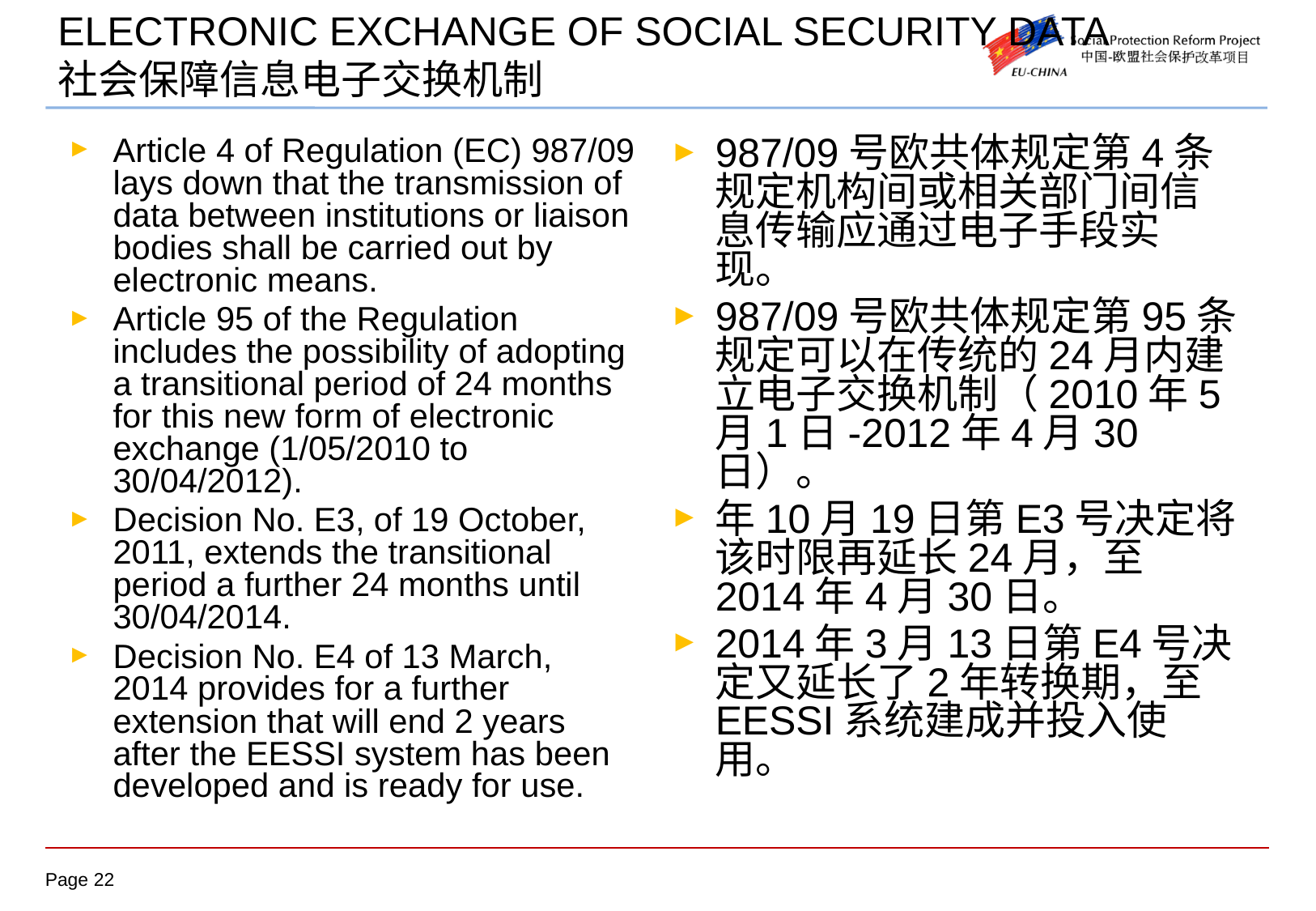

# ELECTRONIC EXCHANGE OF SOCIAL SECURITY DATA 社会保障信息电子交换机制
987/09号欧共体规定第4条规定机构间或相关部门间信息传输应通过电子手段实现。
987/09号欧共体规定第95条规定可以在传统的24月内建立电子交换机制（2010年5月1日-2012年4月30日）。
年10月19日第E3号决定将该时限再延长24月，至2014年4月30日。
2014年3月13日第E4号决定又延长了2年转换期，至EESSI系统建成并投入使用。
Article 4 of Regulation (EC) 987/09 lays down that the transmission of data between institutions or liaison bodies shall be carried out by electronic means.
Article 95 of the Regulation includes the possibility of adopting a transitional period of 24 months for this new form of electronic exchange (1/05/2010 to 30/04/2012).
Decision No. E3, of 19 October, 2011, extends the transitional period a further 24 months until 30/04/2014.
Decision No. E4 of 13 March, 2014 provides for a further extension that will end 2 years after the EESSI system has been developed and is ready for use.